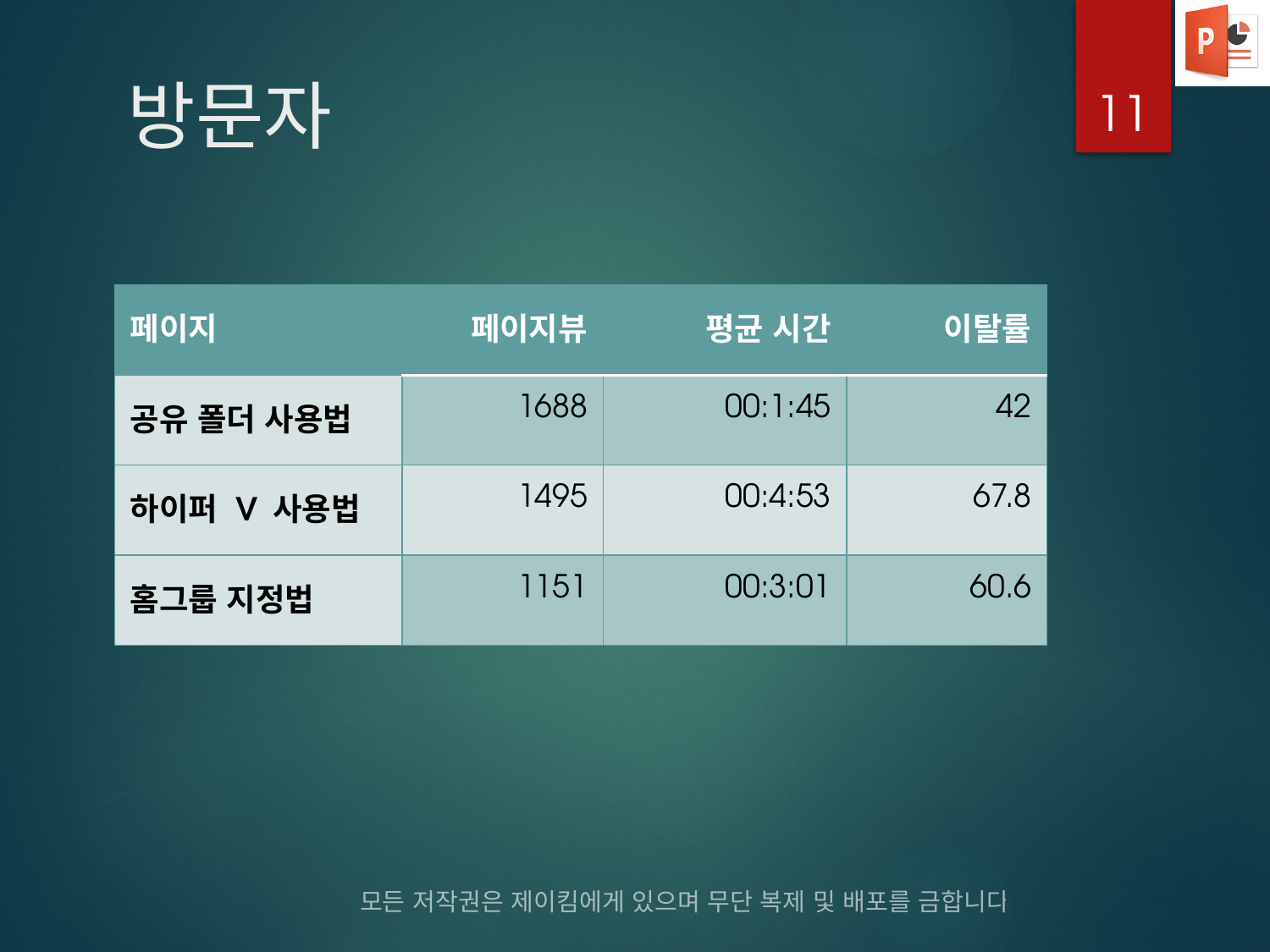

11
# 방문자
| 페이지 | 페이지뷰 | 평균 시간 | 이탈률 |
| --- | --- | --- | --- |
| 공유 폴더 사용법 | 1688 | 00:1:45 | 42 |
| 하이퍼 V 사용법 | 1495 | 00:4:53 | 67.8 |
| 홈그룹 지정법 | 1151 | 00:3:01 | 60.6 |
모든 저작권은 제이킴에게 있으며 무단 복제 및 배포를 금합니다